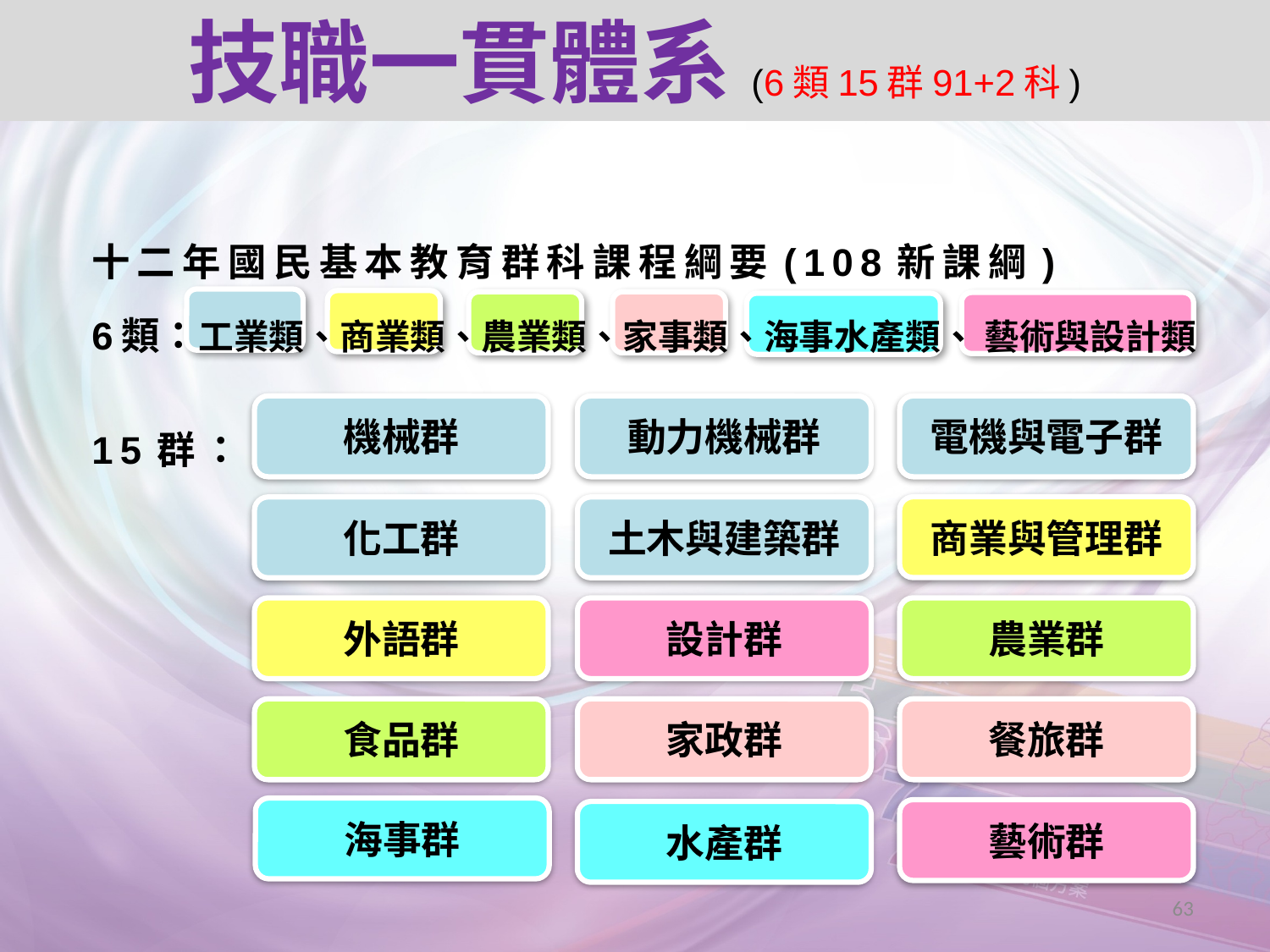

技職一貫體系(6類15群91+2科)
 十二年國民基本教育群科課程綱要(108新課綱)
6類：工業類、商業類、農業類、家事類、海事水產類、 藝術與設計類

15群：

機械群
動力機械群
電機與電子群
商業與管理群
化工群
土木與建築群
外語群
設計群
農業群
食品群
家政群
餐旅群
海事群
藝術群
水產群
63